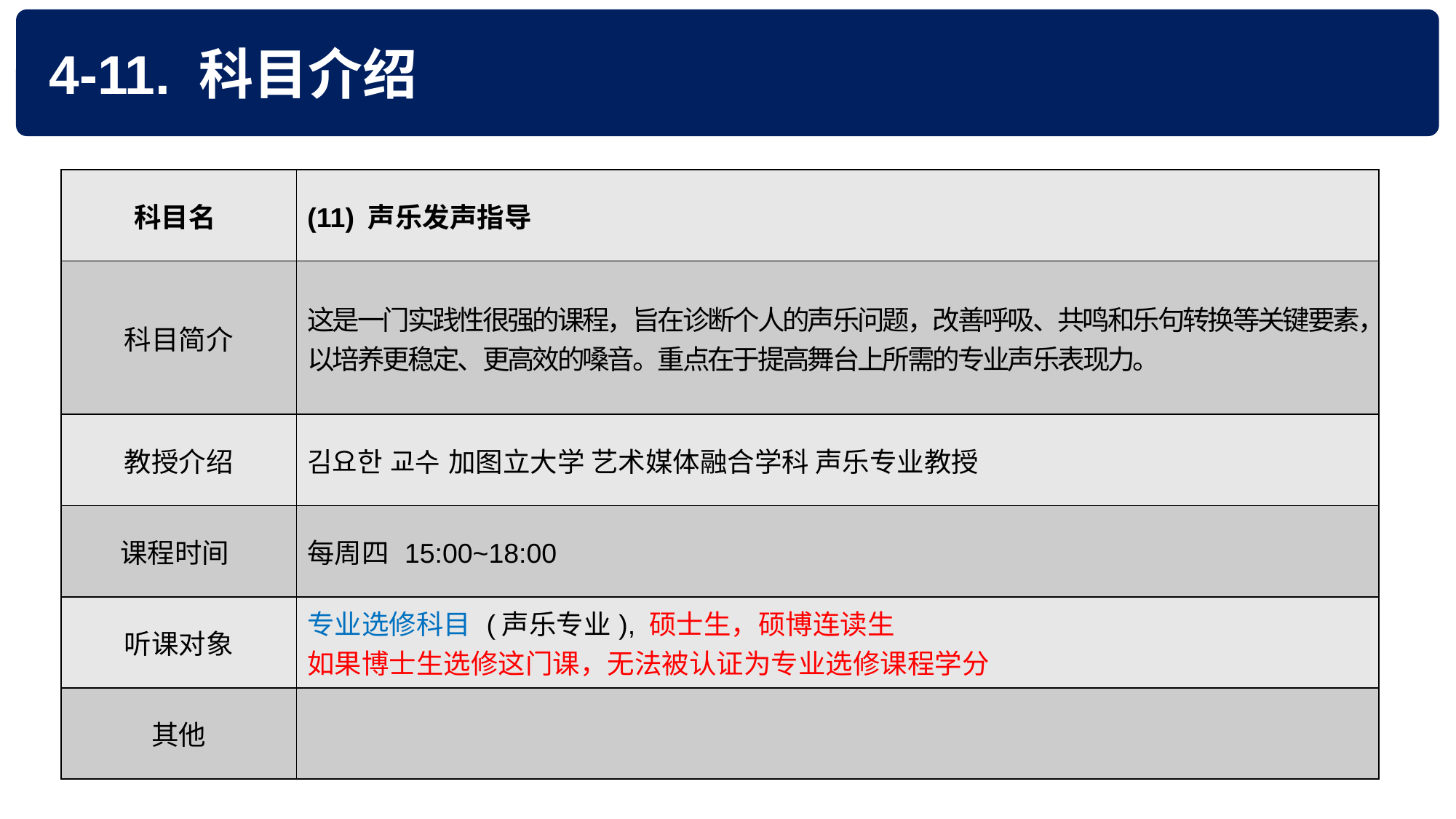

4-11. 科目介绍
| 科目名 | (11) 声乐发声指导 |
| --- | --- |
| 科目简介 | 这是一门实践性很强的课程，旨在诊断个人的声乐问题，改善呼吸、共鸣和乐句转换等关键要素，以培养更稳定、更高效的嗓音。重点在于提高舞台上所需的专业声乐表现力。 |
| 教授介绍 | 김요한 교수 加图立大学 艺术媒体融合学科 声乐专业教授 |
| 课程时间 | 每周四 15:00~18:00 |
| 听课对象 | 专业选修科目 (声乐专业), 硕士生，硕博连读生 如果博士生选修这门课，无法被认证为专业选修课程学分 |
| 其他 |  |